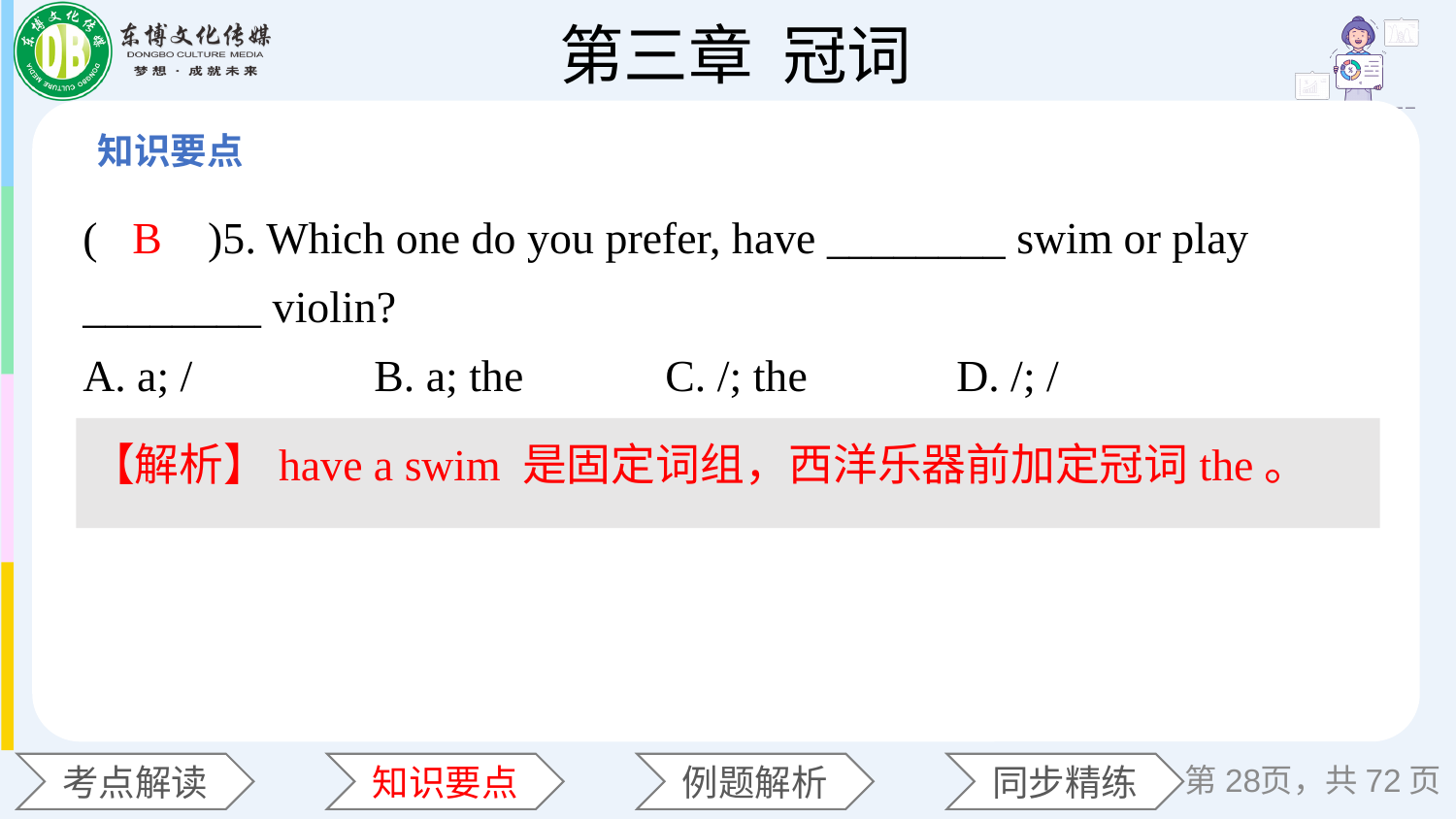

(　　)5. Which one do you prefer, have ________ swim or play ________ violin?
A. a; /    	B. a; the    	C. /; the    	D. /; /
B
【解析】have a swim 是固定词组，西洋乐器前加定冠词the。
第28页，共72页